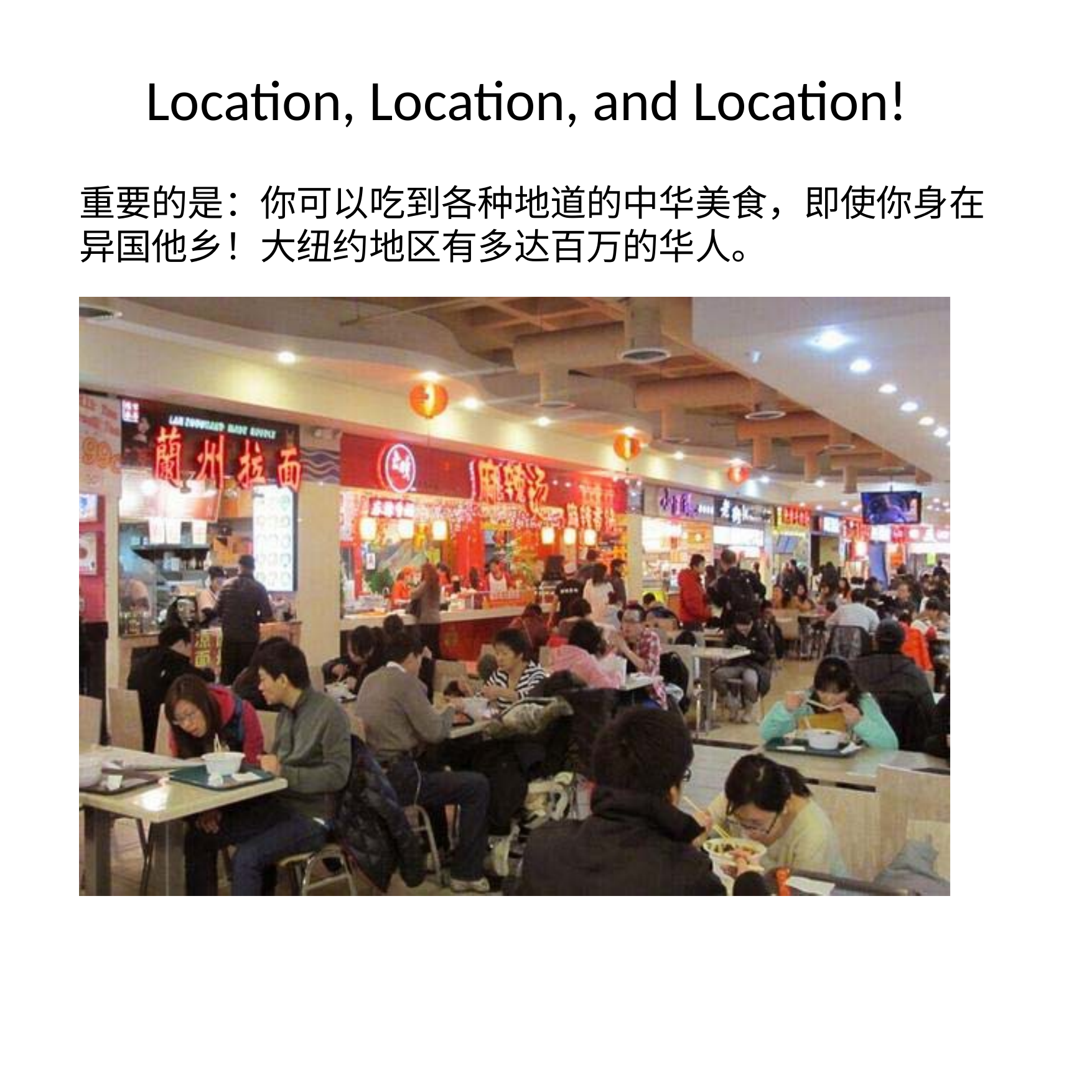

Location, Location, and Location!
重要的是：你可以吃到各种地道的中华美食，即使你身在异国他乡！大纽约地区有多达百万的华人。